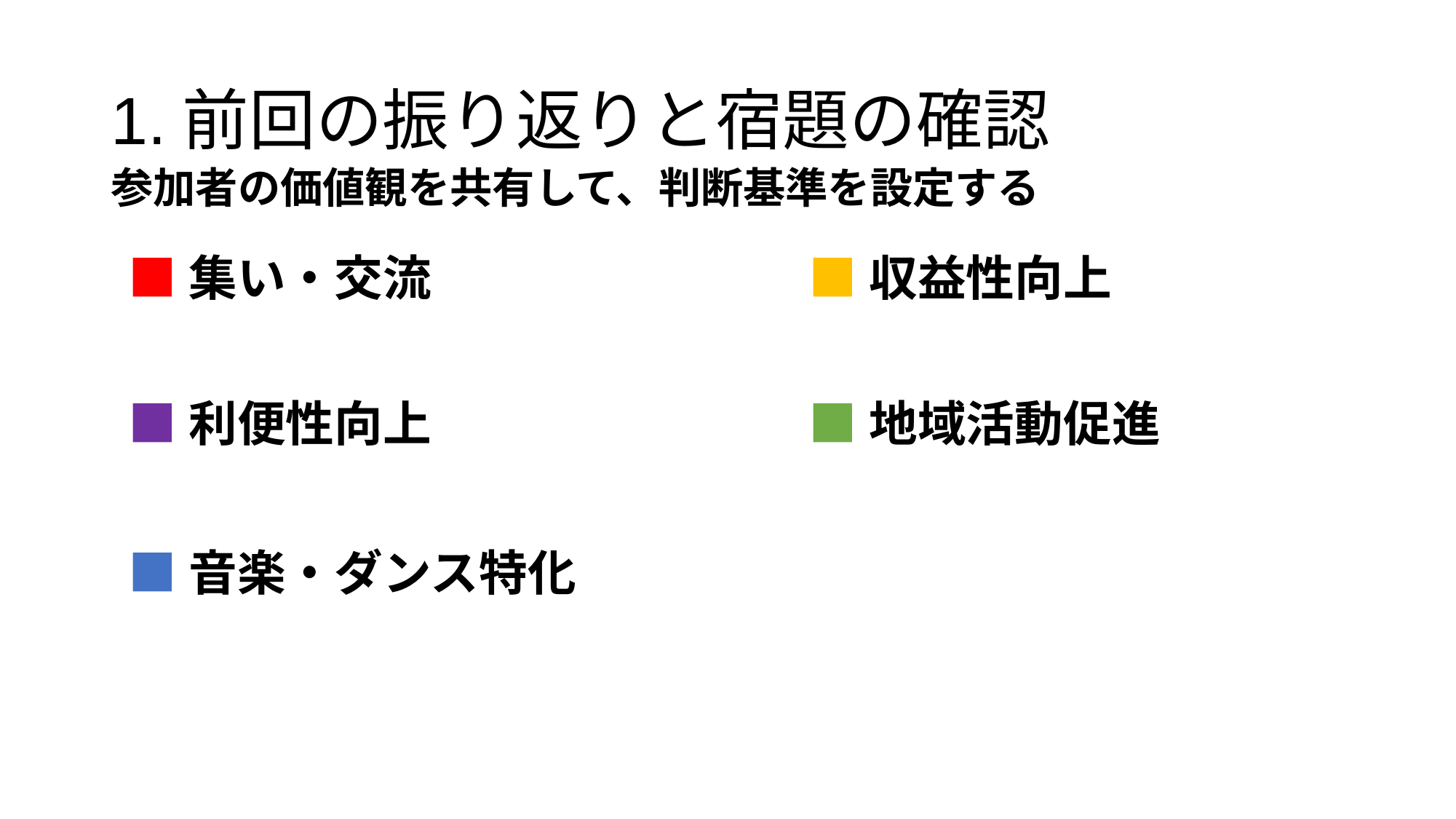

# 1.前回の振り返りと宿題の確認
参加者の価値観を共有して、判断基準を設定する
■集い・交流
■収益性向上
■利便性向上
■地域活動促進
■音楽・ダンス特化